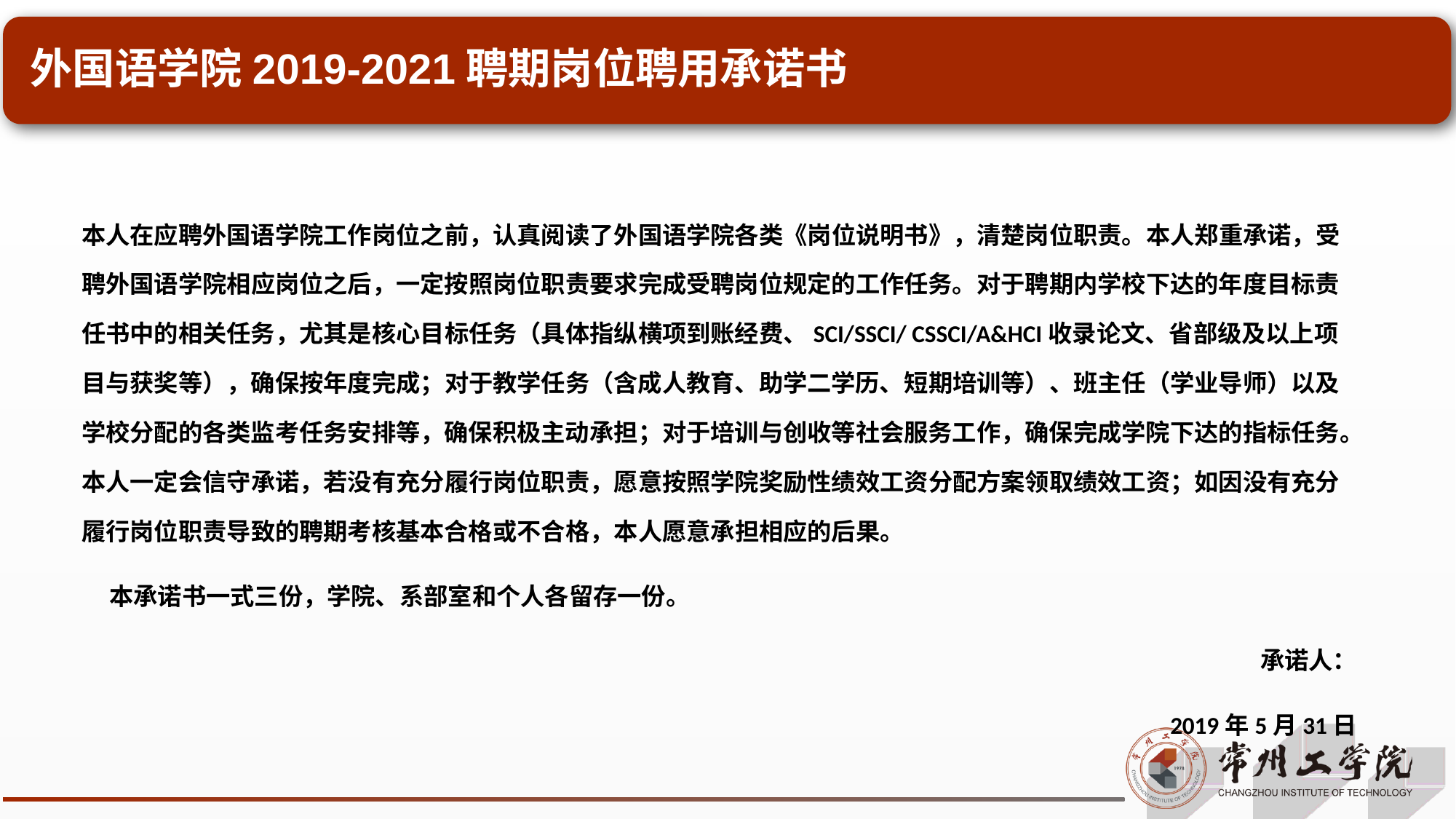

# 外国语学院2019-2021聘期岗位聘用承诺书
本人在应聘外国语学院工作岗位之前，认真阅读了外国语学院各类《岗位说明书》，清楚岗位职责。本人郑重承诺，受聘外国语学院相应岗位之后，一定按照岗位职责要求完成受聘岗位规定的工作任务。对于聘期内学校下达的年度目标责任书中的相关任务，尤其是核心目标任务（具体指纵横项到账经费、SCI/SSCI/ CSSCI/A&HCI收录论文、省部级及以上项目与获奖等），确保按年度完成；对于教学任务（含成人教育、助学二学历、短期培训等）、班主任（学业导师）以及学校分配的各类监考任务安排等，确保积极主动承担；对于培训与创收等社会服务工作，确保完成学院下达的指标任务。本人一定会信守承诺，若没有充分履行岗位职责，愿意按照学院奖励性绩效工资分配方案领取绩效工资；如因没有充分履行岗位职责导致的聘期考核基本合格或不合格，本人愿意承担相应的后果。
    本承诺书一式三份，学院、系部室和个人各留存一份。
承诺人：
2019年5月31日